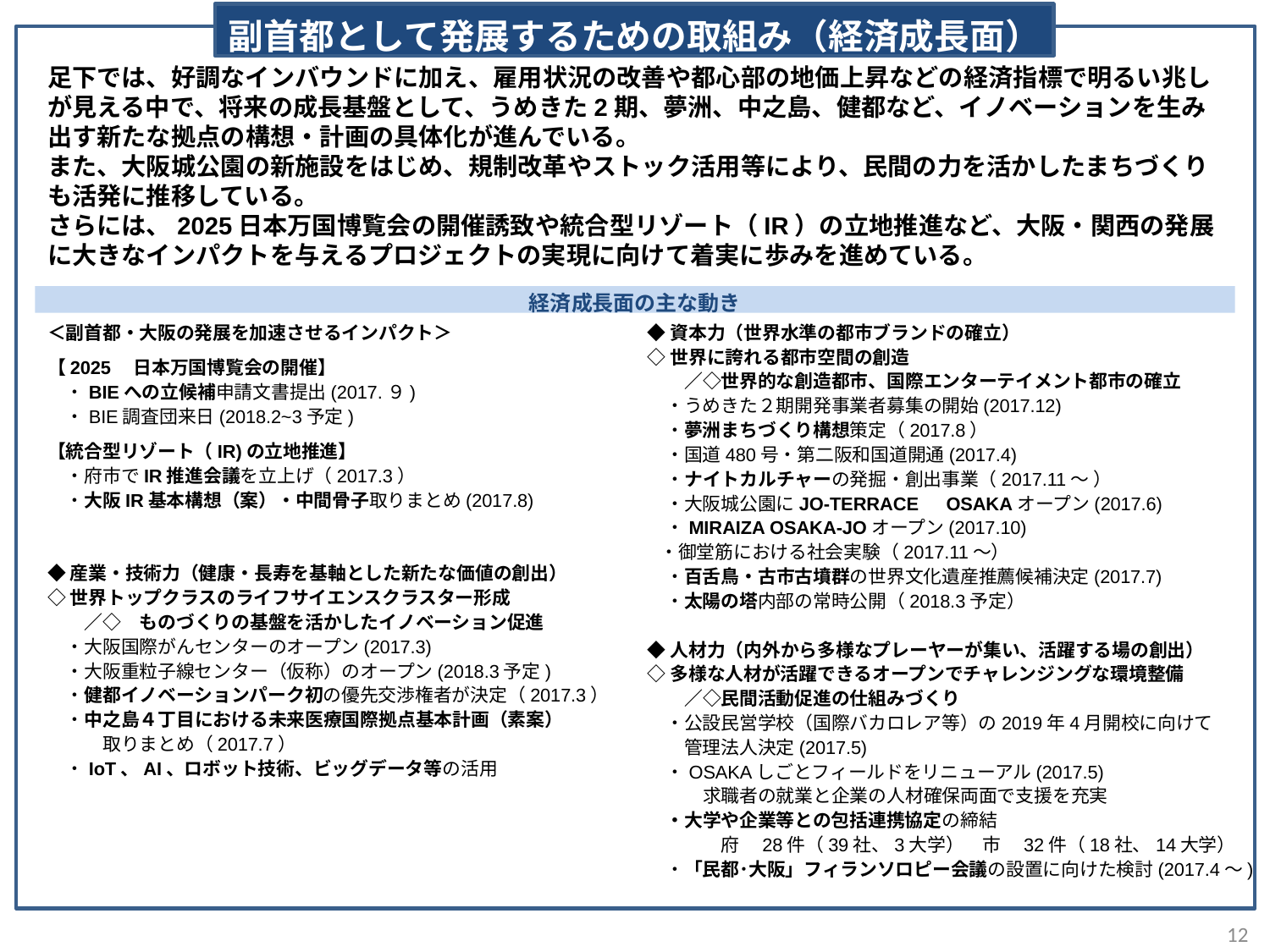

機能面の主な動き
副首都として発展するための取組み（経済成長面）

足下では、好調なインバウンドに加え、雇用状況の改善や都心部の地価上昇などの経済指標で明るい兆しが見える中で、将来の成長基盤として、うめきた2期、夢洲、中之島、健都など、イノベーションを生み出す新たな拠点の構想・計画の具体化が進んでいる。
また、大阪城公園の新施設をはじめ、規制改革やストック活用等により、民間の力を活かしたまちづくりも活発に推移している。
さらには、2025日本万国博覧会の開催誘致や統合型リゾート（IR）の立地推進など、大阪・関西の発展に大きなインパクトを与えるプロジェクトの実現に向けて着実に歩みを進めている。
経済成長面の主な動き
＜副首都・大阪の発展を加速させるインパクト＞
【2025　日本万国博覧会の開催】
　・BIEへの立候補申請文書提出(2017.９)
　・BIE調査団来日(2018.2~3予定)
【統合型リゾート（IR)の立地推進】
　・府市でIR推進会議を立上げ（2017.3）
　・大阪IR基本構想（案）・中間骨子取りまとめ(2017.8)

◆産業・技術力（健康・長寿を基軸とした新たな価値の創出）
◇世界トップクラスのライフサイエンスクラスター形成
　　／◇　ものづくりの基盤を活かしたイノベーション促進
　・大阪国際がんセンターのオープン(2017.3)
　・大阪重粒子線センター（仮称）のオープン(2018.3予定)
　・健都イノベーションパーク初の優先交渉権者が決定（2017.3）
　・中之島４丁目における未来医療国際拠点基本計画（素案）
　　　取りまとめ（2017.7）
　・IoT、AI、ロボット技術、ビッグデータ等の活用
◆資本力（世界水準の都市ブランドの確立）
◇世界に誇れる都市空間の創造
　　／◇世界的な創造都市、国際エンターテイメント都市の確立
　・うめきた２期開発事業者募集の開始(2017.12)
　・夢洲まちづくり構想策定（2017.8）
　・国道480号・第二阪和国道開通(2017.4)
　・ナイトカルチャーの発掘・創出事業（2017.11～ ）
　・大阪城公園にJO-TERRACE　OSAKAオープン(2017.6)
　・MIRAIZA OSAKA-JOオープン(2017.10)
  ・御堂筋における社会実験（2017.11～）
　・百舌鳥・古市古墳群の世界文化遺産推薦候補決定(2017.7)
　・太陽の塔内部の常時公開（2018.3予定）

◆人材力（内外から多様なプレーヤーが集い、活躍する場の創出）
◇多様な人材が活躍できるオープンでチャレンジングな環境整備
　　／◇民間活動促進の仕組みづくり
　・公設民営学校（国際バカロレア等）の2019年4月開校に向けて
　　管理法人決定(2017.5)
　・OSAKAしごとフィールドをリニューアル(2017.5)
　　　求職者の就業と企業の人材確保両面で支援を充実
　・大学や企業等との包括連携協定の締結
　　　　府　28件（39社、3大学）　市　32件（18社、14大学）
　・「民都･大阪」フィランソロピー会議の設置に向けた検討(2017.4～)

12